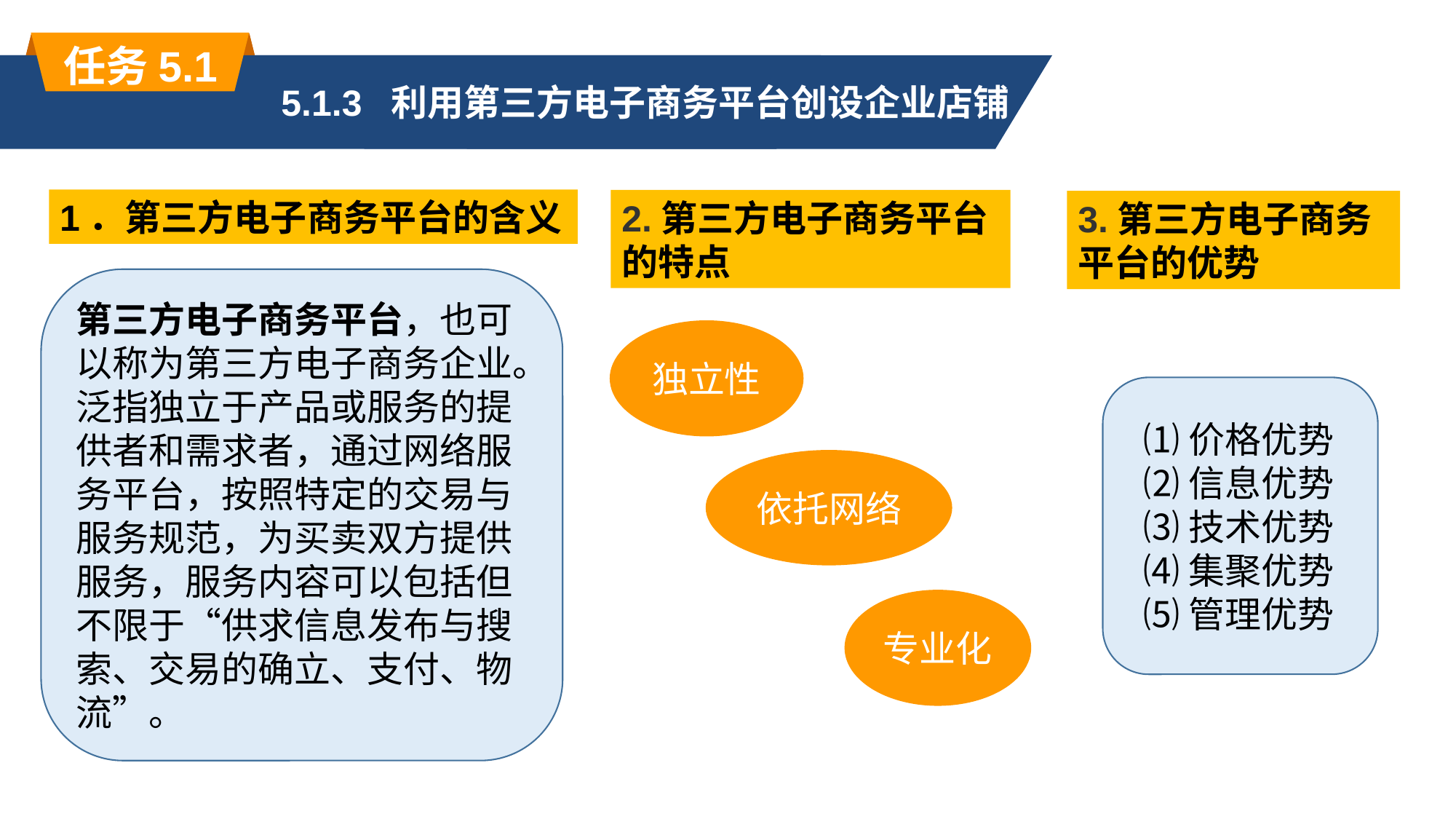

任务5.1
HUANXIANG PPT

单击此处添加标题文本内容
5.1.3  利用第三方电子商务平台创设企业店铺
2.第三方电子商务平台的特点
1．第三方电子商务平台的含义
3.第三方电子商务平台的优势
第三方电子商务平台，也可以称为第三方电子商务企业。泛指独立于产品或服务的提供者和需求者，通过网络服务平台，按照特定的交易与服务规范，为买卖双方提供服务，服务内容可以包括但不限于“供求信息发布与搜索、交易的确立、支付、物流”。
独立性
  ⑴价格优势
  ⑵信息优势
  ⑶技术优势
  ⑷集聚优势
  ⑸管理优势
依托网络
专业化